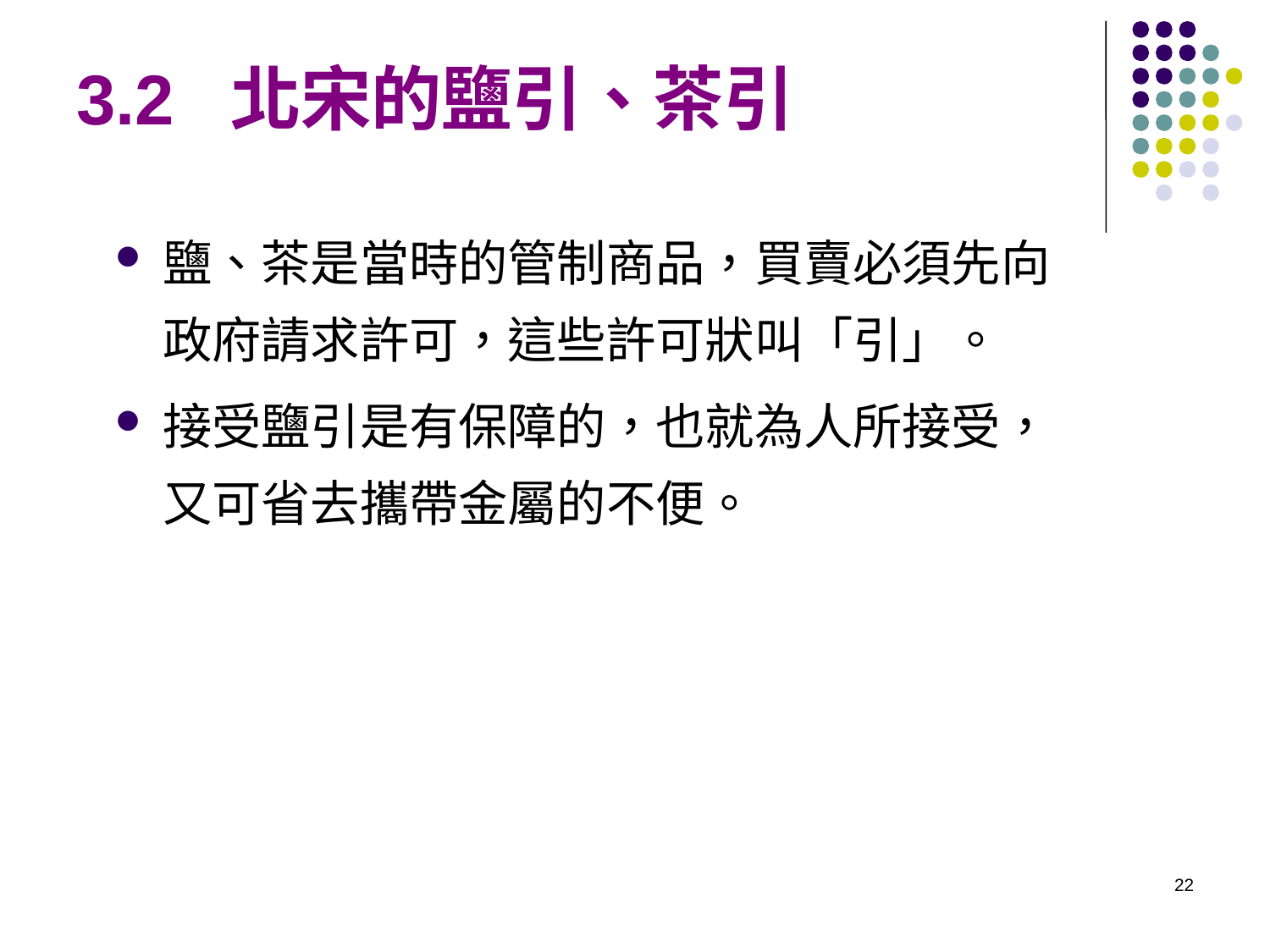

# 3.2  北宋的鹽引、茶引
鹽、茶是當時的管制商品，買賣必須先向政府請求許可，這些許可狀叫「引」。
接受鹽引是有保障的，也就為人所接受，又可省去攜帶金屬的不便。

22